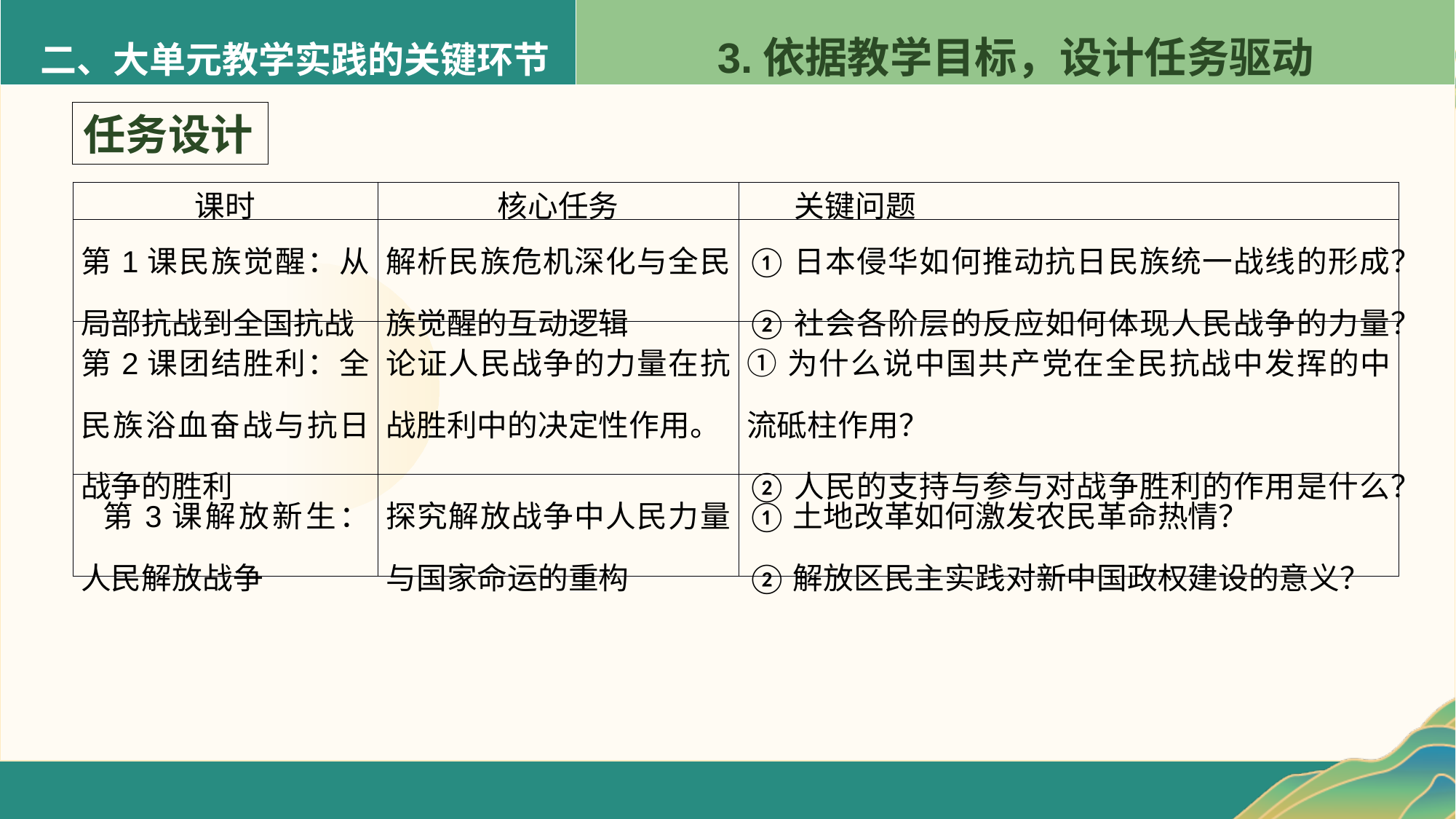

二、大单元教学实践的关键环节

3.依据教学目标，设计任务驱动

任务设计
| 课时 | 核心任务 | 关键问题 |
| --- | --- | --- |
| 第1课民族觉醒：从局部抗战到全国抗战 | 解析民族危机深化与全民族觉醒的互动逻辑 | ①日本侵华如何推动抗日民族统一战线的形成？ ②社会各阶层的反应如何体现人民战争的力量？ |
| 第2课团结胜利：全民族浴血奋战与抗日战争的胜利 | 论证人民战争的力量在抗战胜利中的决定性作用。 | ①为什么说中国共产党在全民抗战中发挥的中流砥柱作用？ ②人民的支持与参与对战争胜利的作用是什么？ |
| 第3课解放新生：人民解放战争 | 探究解放战争中人民力量与国家命运的重构 | ①土地改革如何激发农民革命热情？ ②解放区民主实践对新中国政权建设的意义？ |